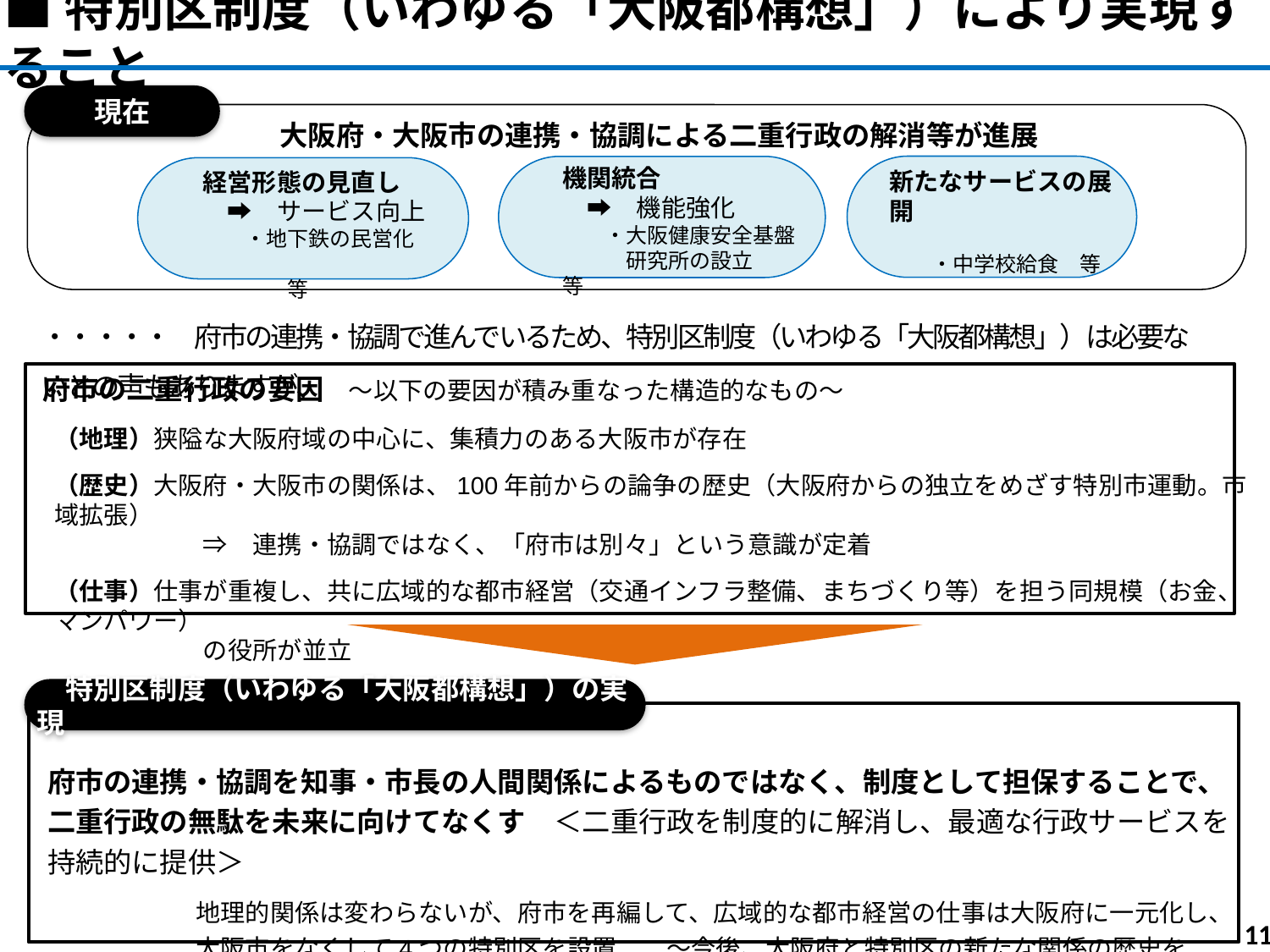

■特別区制度（いわゆる「大阪都構想」）により実現すること
現在
大阪府・大阪市の連携・協調による二重行政の解消等が進展

機関統合
　➡　機能強化
　　・大阪健康安全基盤
　　　研究所の設立　　等
新たなサービスの展開

　　・中学校給食　等
経営形態の見直し
　➡　サービス向上
　　・地下鉄の民営化
　　　　　　　　　　　　　　　等
・・・・・　府市の連携・協調で進んでいるため、特別区制度（いわゆる「大阪都構想」）は必要ないとの声もありますが、

府市の二重行政の要因　～以下の要因が積み重なった構造的なもの～
（地理）狭隘な大阪府域の中心に、集積力のある大阪市が存在

（歴史）大阪府・大阪市の関係は、100年前からの論争の歴史（大阪府からの独立をめざす特別市運動。市域拡張）
　　　　　　⇒　連携・協調ではなく、「府市は別々」という意識が定着

（仕事）仕事が重複し、共に広域的な都市経営（交通インフラ整備、まちづくり等）を担う同規模（お金、マンパワー）
　　　　　　の役所が並立

　特別区制度（いわゆる「大阪都構想」）の実現

府市の連携・協調を知事・市長の人間関係によるものではなく、制度として担保することで、二重行政の無駄を未来に向けてなくす　＜二重行政を制度的に解消し、最適な行政サービスを持続的に提供＞

　　　　　　地理的関係は変わらないが、府市を再編して、広域的な都市経営の仕事は大阪府に一元化し、
　　　　　　大阪市をなくして4つの特別区を設置　　～今後、大阪府と特別区の新たな関係の歴史を作っていく～
11